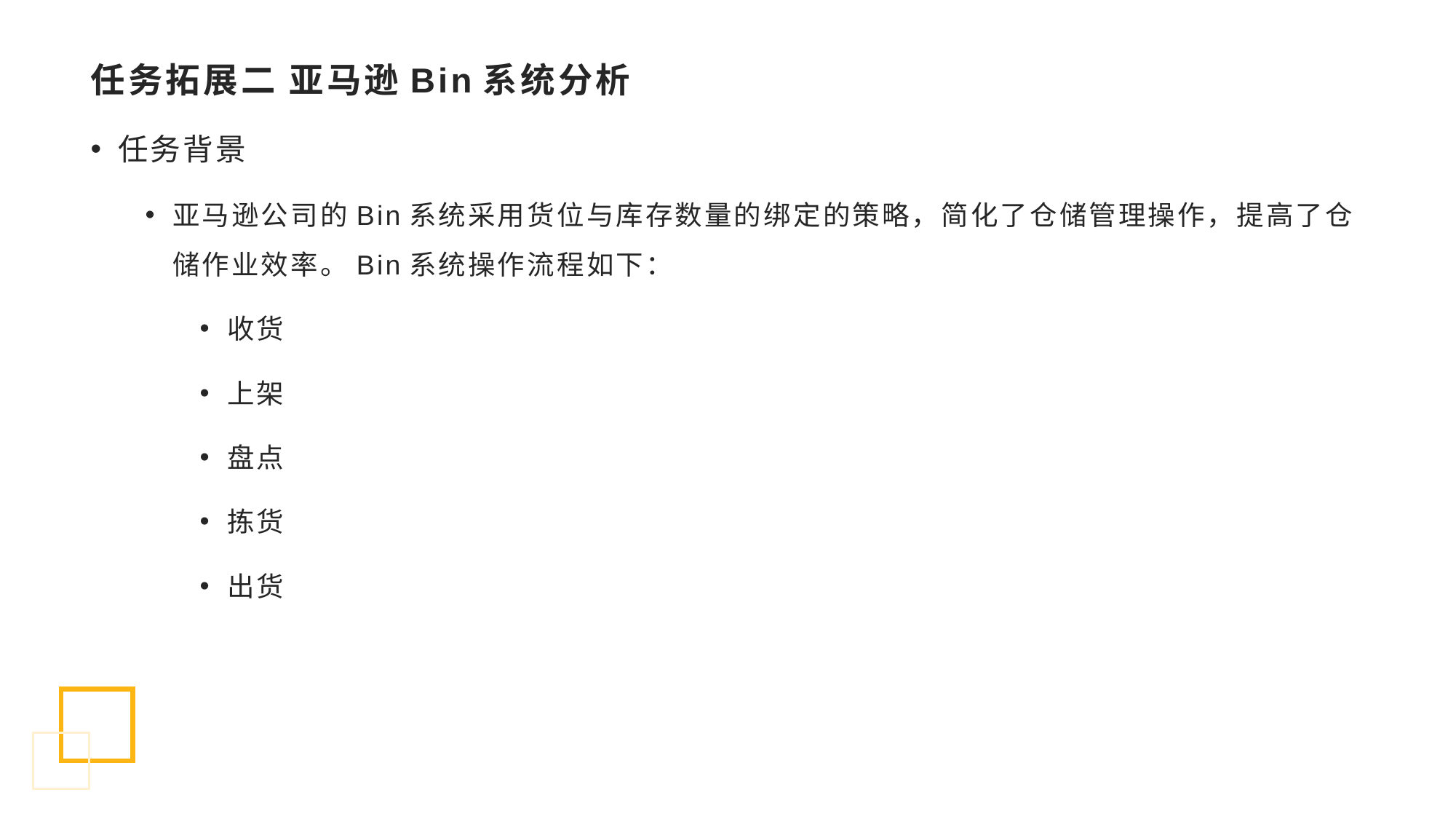

# 任务拓展二 亚马逊Bin系统分析
任务背景
亚马逊公司的Bin系统采用货位与库存数量的绑定的策略，简化了仓储管理操作，提高了仓储作业效率。Bin系统操作流程如下：
收货
上架
盘点
拣货
出货